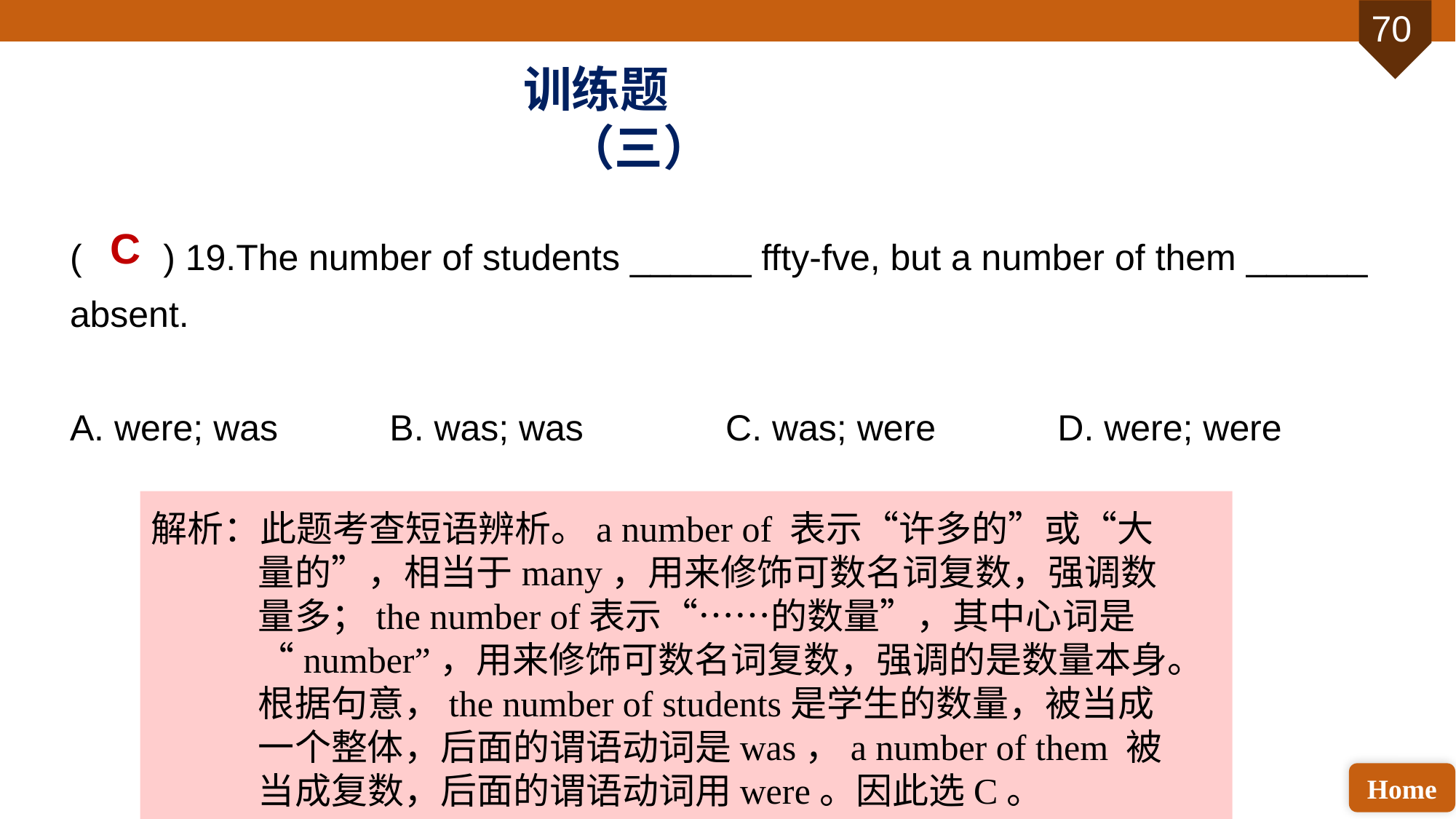

训练题（三）
C
(        ) 19.The number of students ______ ffty-fve, but a number of them ______ absent.

A. were; was           B. was; was              C. was; were            D. were; were

解析：此题考查短语辨析。a number of 表示“许多的”或“大量的”，相当于many，用来修饰可数名词复数，强调数量多；the number of表示“……的数量”，其中心词是“number”，用来修饰可数名词复数，强调的是数量本身。根据句意，the number of students是学生的数量，被当成一个整体，后面的谓语动词是was，a number of them 被当成复数，后面的谓语动词用were。因此选C。